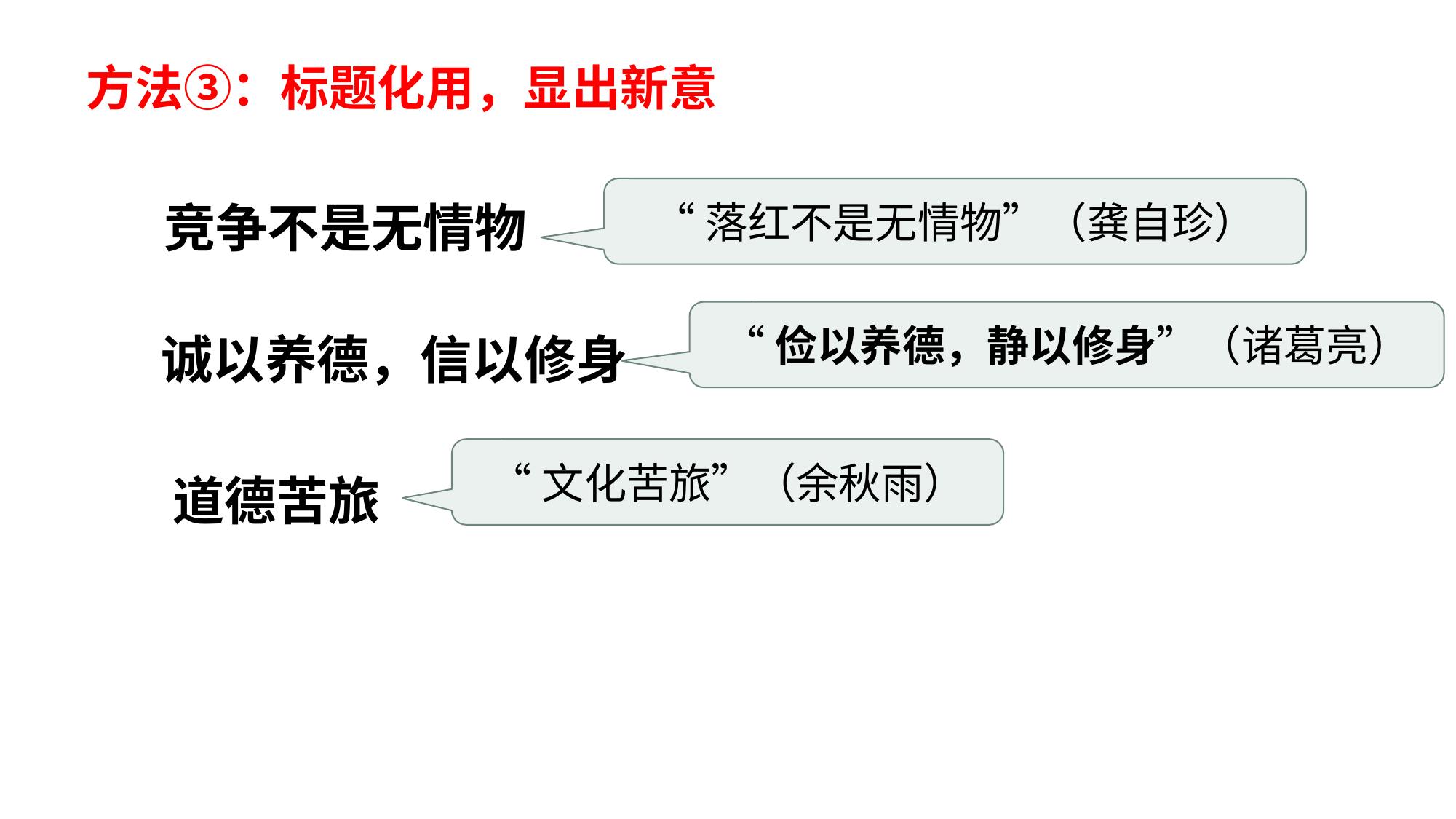

方法③：标题化用，显出新意
“落红不是无情物”（龚自珍）
竞争不是无情物
“俭以养德，静以修身”（诸葛亮）
诚以养德，信以修身
“文化苦旅”（余秋雨）
道德苦旅